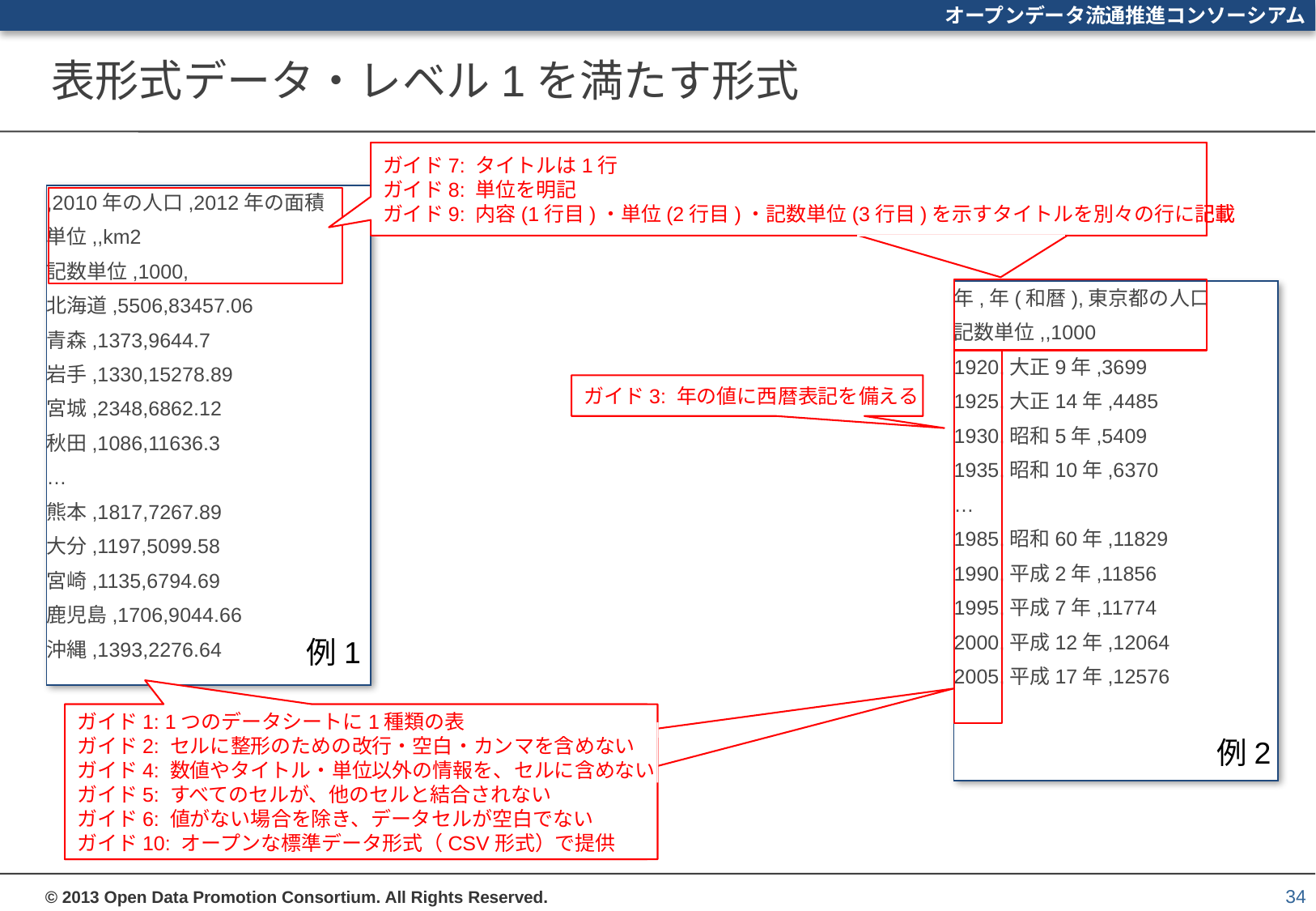

# 表形式データ・レベル1を満たす形式
ガイド7: タイトルは1行
ガイド8: 単位を明記
ガイド9: 内容(1行目)・単位(2行目)・記数単位(3行目)を示すタイトルを別々の行に記載
ガイド7: タイトルは1行
ガイド8: 単位を明記
ガイド9: 内容(1行目)・単位(2行目)・記数単位(3行目)を示すタイトルを別々の行に記載
,2010年の人口,2012年の面積
単位,,km2
記数単位,1000,
北海道,5506,83457.06
青森,1373,9644.7
岩手,1330,15278.89
宮城,2348,6862.12
秋田,1086,11636.3
…
熊本,1817,7267.89
大分,1197,5099.58
宮崎,1135,6794.69
鹿児島,1706,9044.66
沖縄,1393,2276.64

年,年(和暦),東京都の人口
記数単位,,1000
1920,大正9年,3699
1925,大正14年,4485
1930,昭和5年,5409
1935,昭和10年,6370
…
1985,昭和60年,11829
1990,平成2年,11856
1995,平成7年,11774
2000,平成12年,12064
2005,平成17年,12576

ガイド3: 年の値に西暦表記を備える
例1
ガイド1: 1つのデータシートに1種類の表
ガイド2: セルに整形のための改行・空白・カンマを含めない
ガイド4: 数値やタイトル・単位以外の情報を、セルに含めない
ガイド5: すべてのセルが、他のセルと結合されない
ガイド6: 値がない場合を除き、データセルが空白でない
ガイド10: オープンな標準データ形式（CSV形式）で提供
ガイド1: 1つのデータシートに1種類の表
ガイド2: セルに整形のための改行・空白・カンマを含めない
ガイド4: 数値やタイトル・単位以外の情報を、セルに含めない
ガイド5: すべてのセルが、他のセルと結合されない
ガイド6: 値がない場合を除き、データセルが空白でない
ガイド10: オープンな標準データ形式（CSV形式）で提供
例2
34